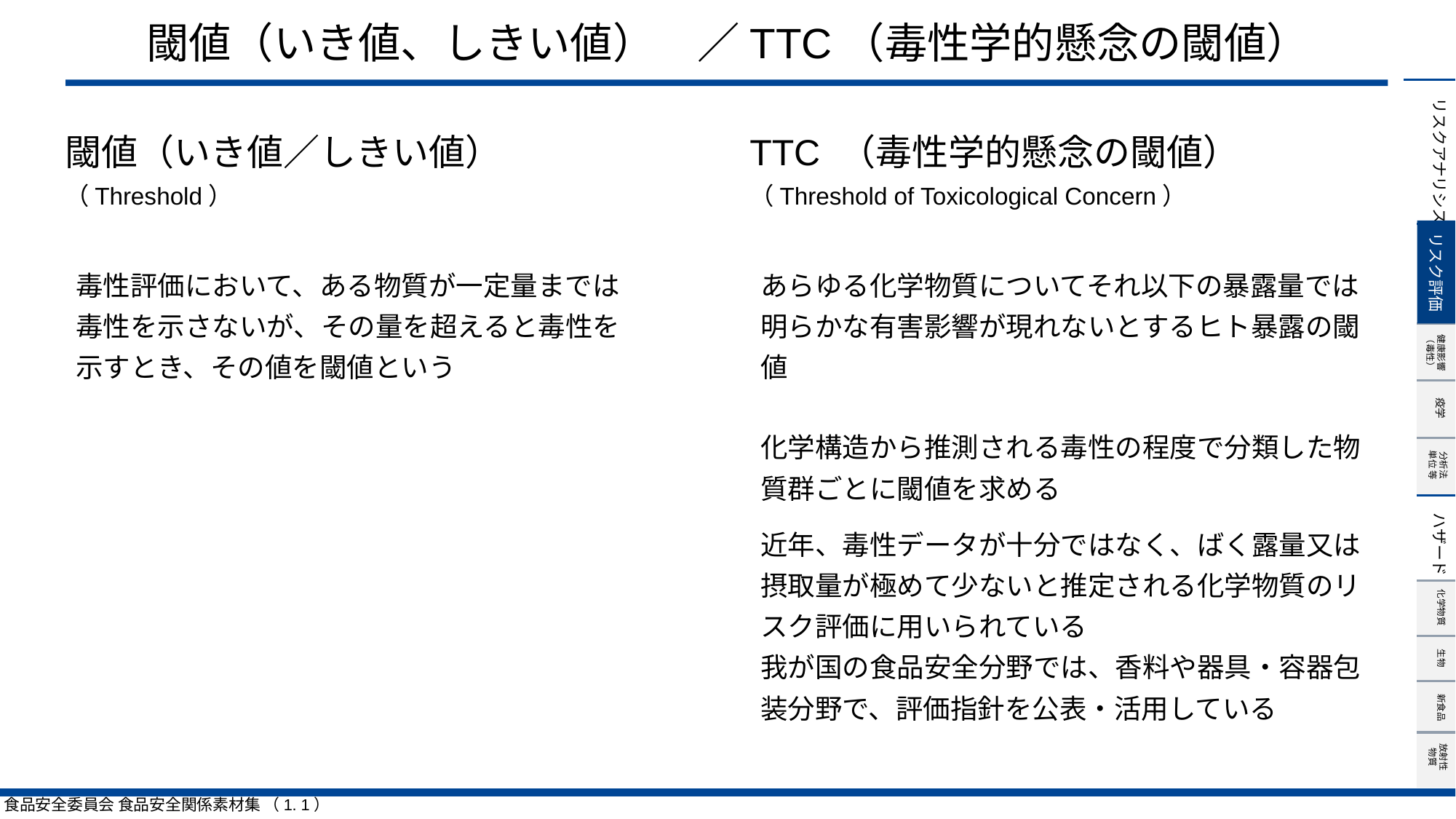

# 閾値（いき値、しきい値）　／TTC（毒性学的懸念の閾値）
閾値（いき値／しきい値）
（Threshold）

毒性評価において、ある物質が一定量までは毒性を示さないが、その量を超えると毒性を示すとき、その値を閾値という
TTC （毒性学的懸念の閾値）
（Threshold of Toxicological Concern）

あらゆる化学物質についてそれ以下の暴露量では明らかな有害影響が現れないとするヒト暴露の閾値

化学構造から推測される毒性の程度で分類した物質群ごとに閾値を求める
近年、毒性データが十分ではなく、ばく露量又は摂取量が極めて少ないと推定される化学物質のリスク評価に用いられている
我が国の食品安全分野では、香料や器具・容器包装分野で、評価指針を公表・活用している
リスク評価